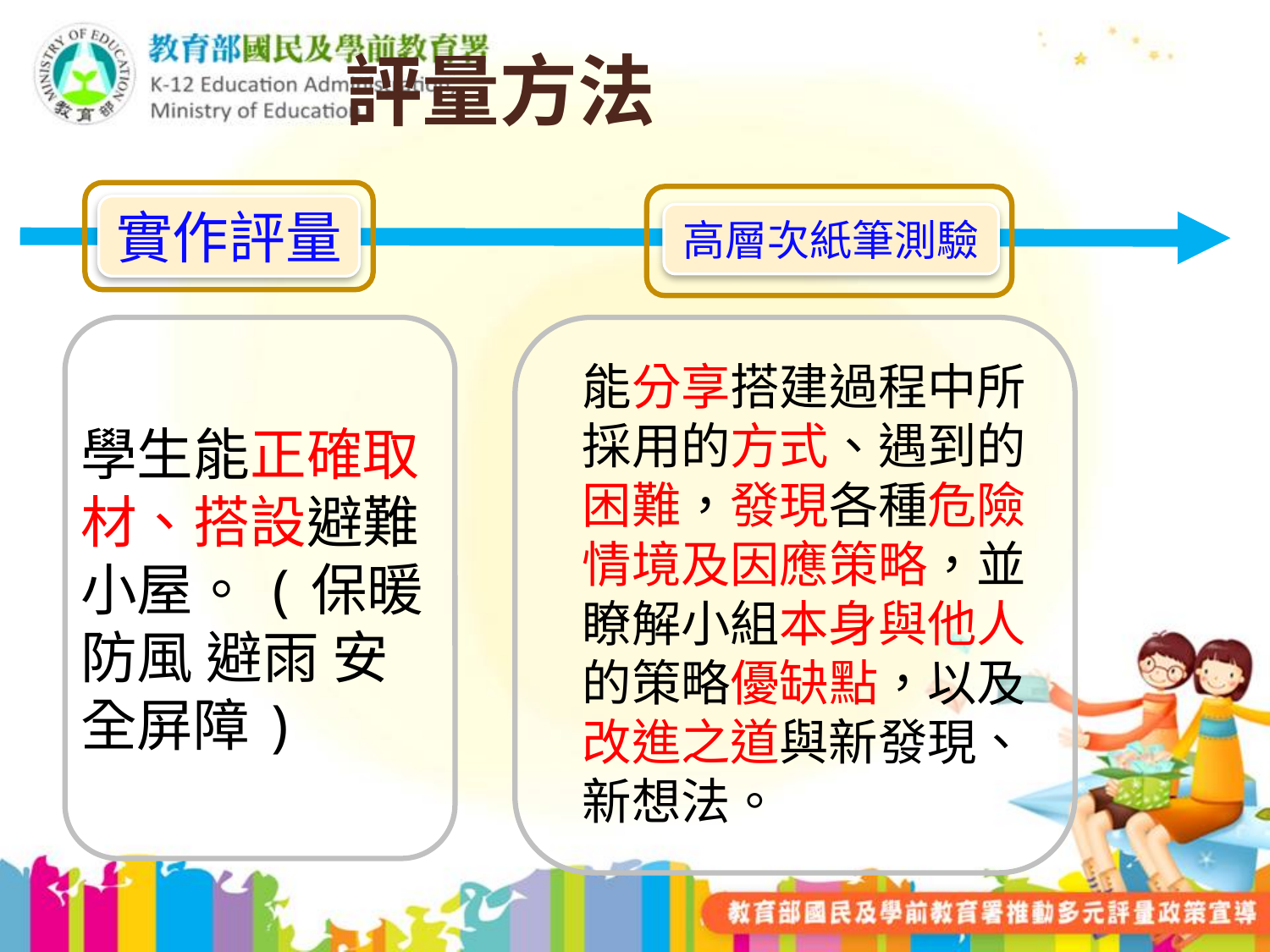

#
                 評量方法

實作評量
高層次紙筆測驗

學生能正確取材、搭設避難小屋。(保暖 防風 避雨 安全屏障)

能分享搭建過程中所採用的方式、遇到的困難，發現各種危險情境及因應策略，並瞭解小組本身與他人的策略優缺點，以及改進之道與新發現、新想法。